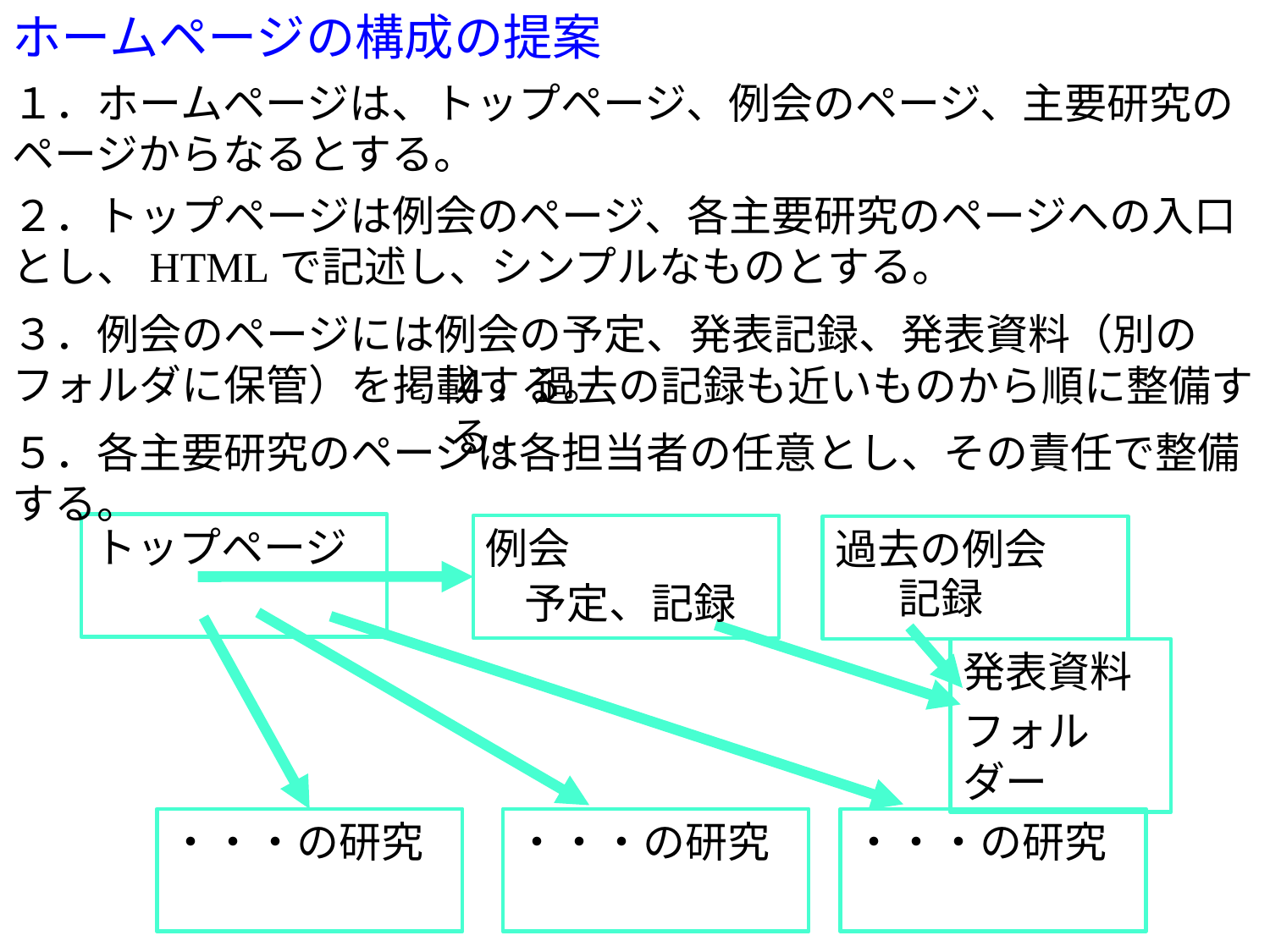

ホームページの構成の提案
１．ホームページは、トップページ、例会のページ、主要研究のページからなるとする。
２．トップページは例会のページ、各主要研究のページへの入口とし、HTMLで記述し、シンプルなものとする。
３．例会のページには例会の予定、発表記録、発表資料（別のフォルダに保管）を掲載する。
４．過去の記録も近いものから順に整備する。
５．各主要研究のページは各担当者の任意とし、その責任で整備する。
トップページ

例会

過去の例会

記録
予定、記録
発表資料
フォルダー
・・・の研究

・・・の研究

・・・の研究